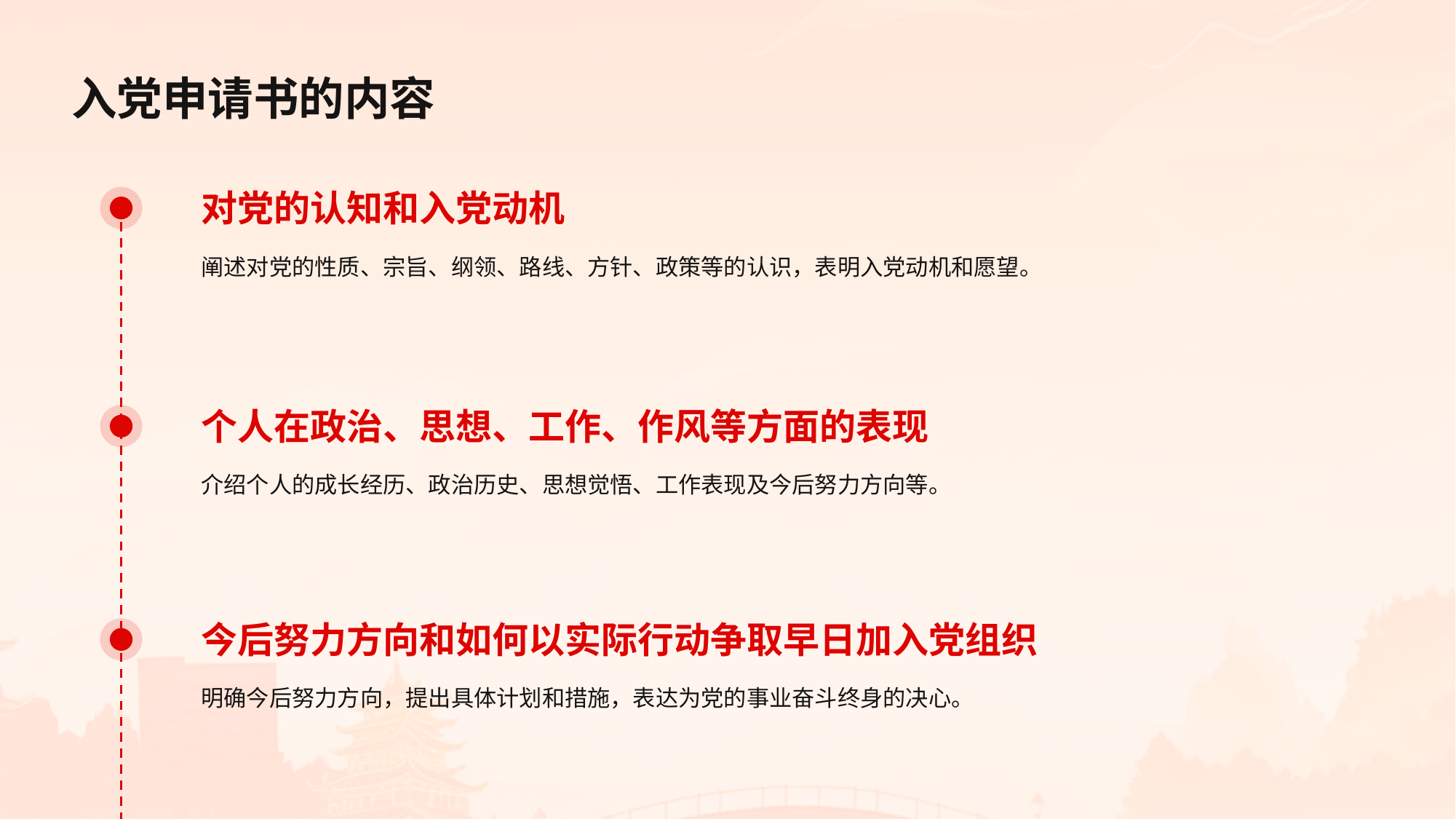

入党申请书的内容
对党的认知和入党动机

阐述对党的性质、宗旨、纲领、路线、方针、政策等的认识，表明入党动机和愿望。
个人在政治、思想、工作、作风等方面的表现

介绍个人的成长经历、政治历史、思想觉悟、工作表现及今后努力方向等。
今后努力方向和如何以实际行动争取早日加入党组织

明确今后努力方向，提出具体计划和措施，表达为党的事业奋斗终身的决心。